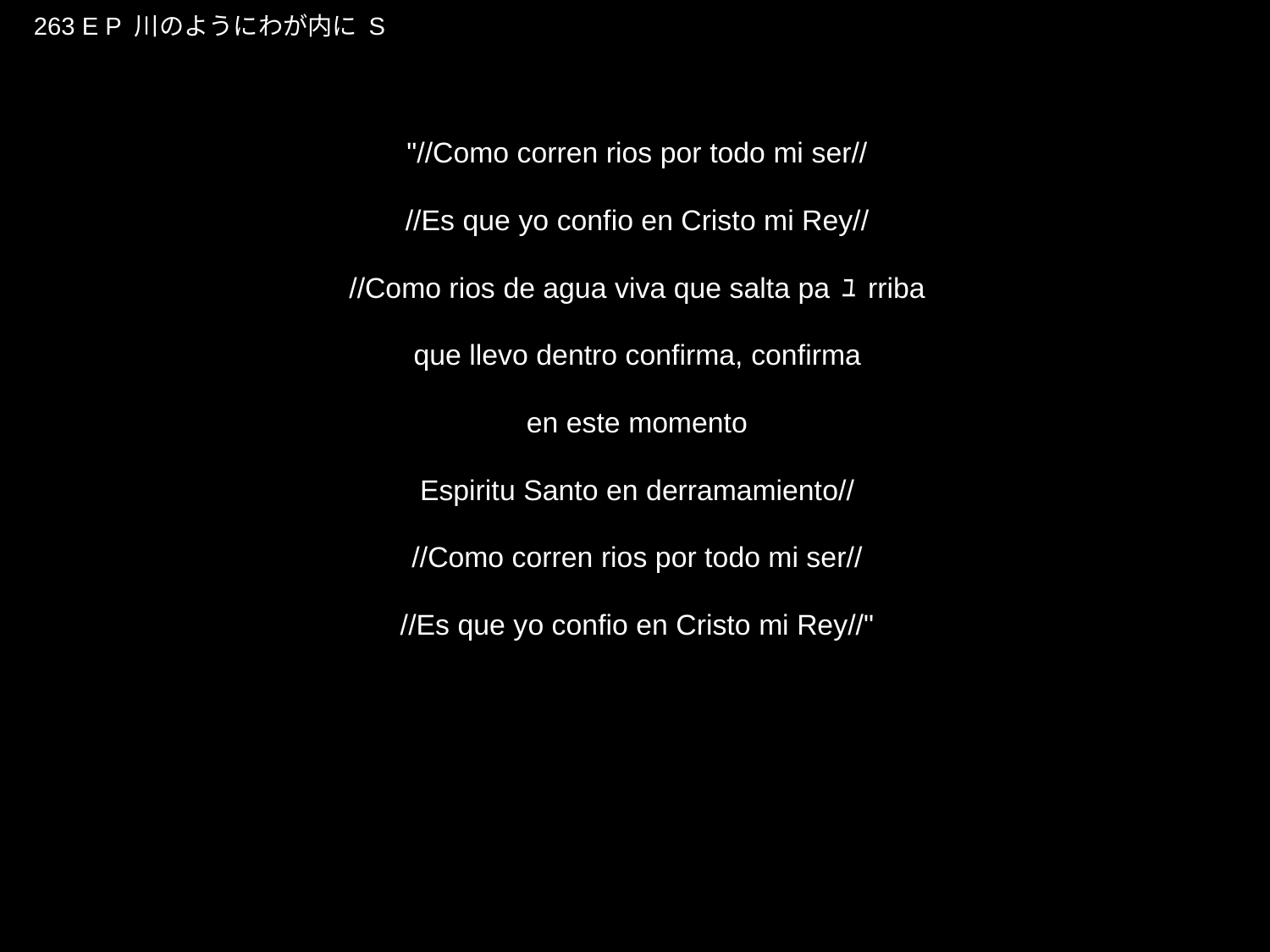

かわのようにわがうちに
★P
263 E P 川のようにわが内に S
★２
"//Como corren rios por todo mi ser//
//Es que yo confio en Cristo mi Rey//
//Como rios de agua viva que salta paﾕrriba
que llevo dentro confirma, confirma
en este momento
Espiritu Santo en derramamiento//
//Como corren rios por todo mi ser//
//Es que yo confio en Cristo mi Rey//"